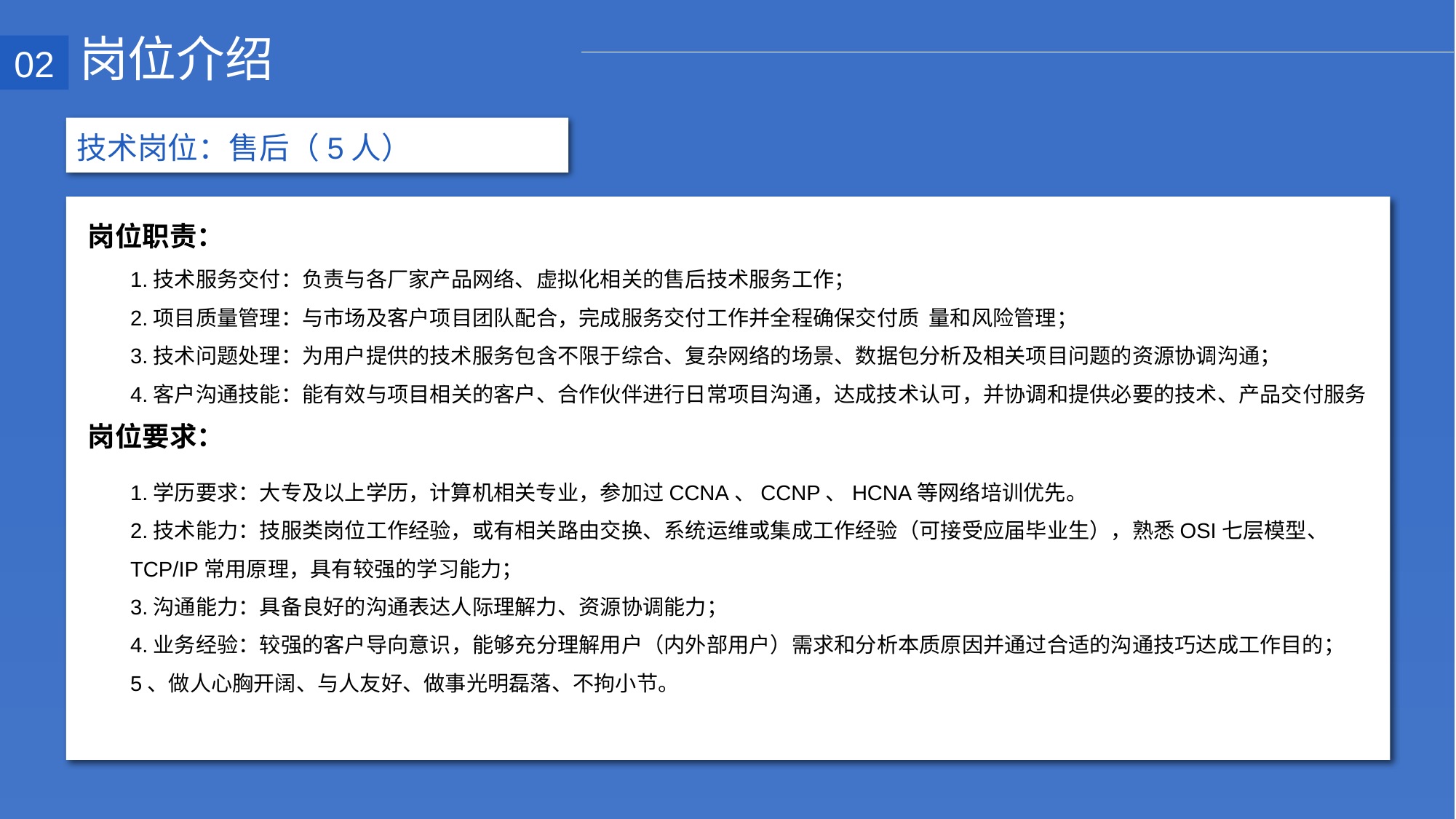

岗位介绍
02

技术岗位：售后（5人）
岗位职责：
1.技术服务交付：负责与各厂家产品网络、虚拟化相关的售后技术服务工作；
2.项目质量管理：与市场及客户项目团队配合，完成服务交付工作并全程确保交付质  量和风险管理；
3.技术问题处理：为用户提供的技术服务包含不限于综合、复杂网络的场景、数据包分析及相关项目问题的资源协调沟通；
4.客户沟通技能：能有效与项目相关的客户、合作伙伴进行日常项目沟通，达成技术认可，并协调和提供必要的技术、产品交付服务

岗位要求：
1.学历要求：大专及以上学历，计算机相关专业，参加过CCNA、CCNP、HCNA等网络培训优先。
2.技术能力：技服类岗位工作经验，或有相关路由交换、系统运维或集成工作经验（可接受应届毕业生），熟悉OSI七层模型、TCP/IP常用原理，具有较强的学习能力；
3.沟通能力：具备良好的沟通表达人际理解力、资源协调能力；
4.业务经验：较强的客户导向意识，能够充分理解用户（内外部用户）需求和分析本质原因并通过合适的沟通技巧达成工作目的；
5、做人心胸开阔、与人友好、做事光明磊落、不拘小节。